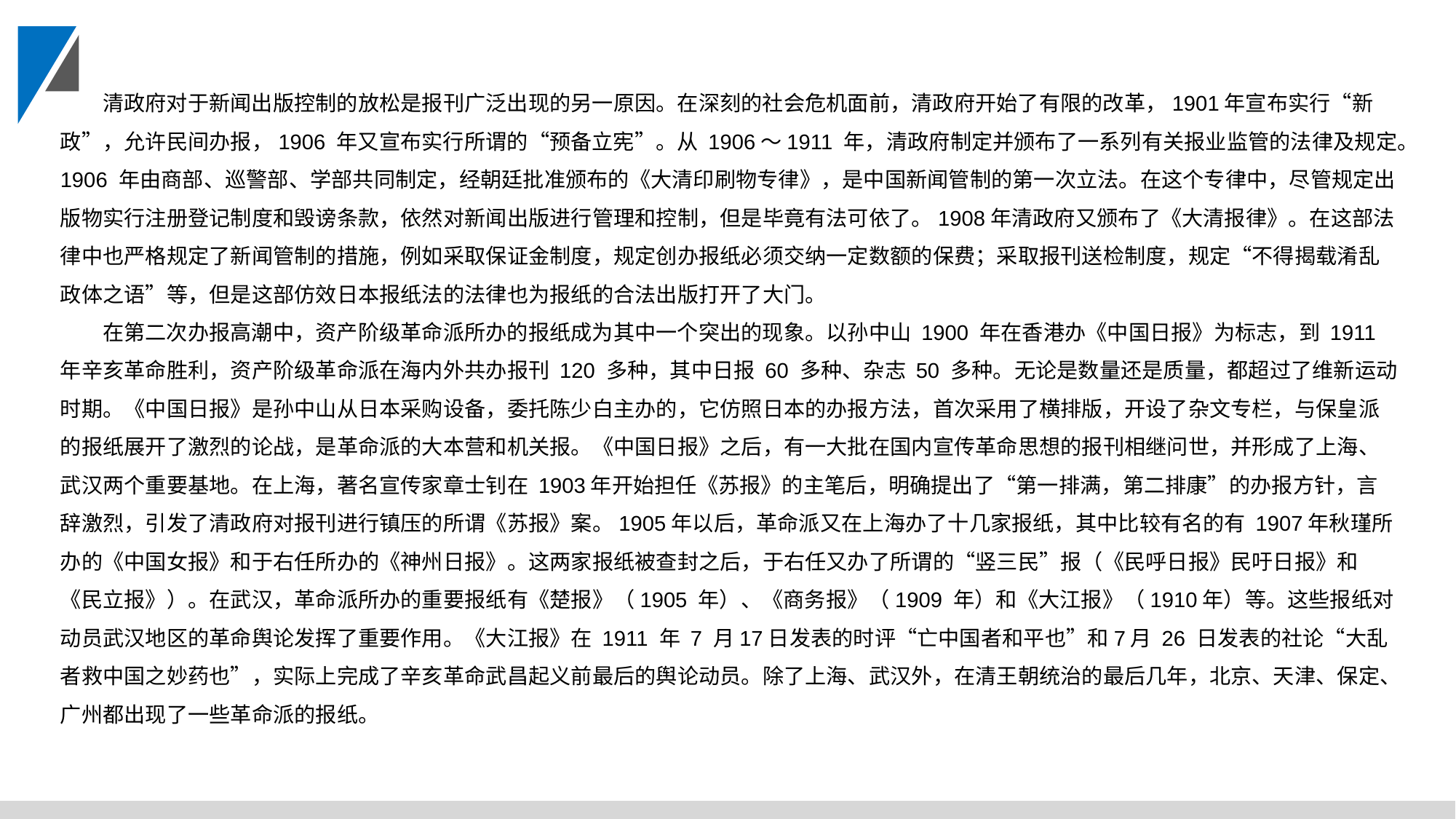

清政府对于新闻出版控制的放松是报刊广泛出现的另一原因。在深刻的社会危机面前，清政府开始了有限的改革，1901年宣布实行“新政”，允许民间办报，1906 年又宣布实行所谓的“预备立宪”。从 1906～1911 年，清政府制定并颁布了一系列有关报业监管的法律及规定。1906 年由商部、巡警部、学部共同制定，经朝廷批准颁布的《大清印刷物专律》，是中国新闻管制的第一次立法。在这个专律中，尽管规定出版物实行注册登记制度和毁谤条款，依然对新闻出版进行管理和控制，但是毕竟有法可依了。1908年清政府又颁布了《大清报律》。在这部法律中也严格规定了新闻管制的措施，例如采取保证金制度，规定创办报纸必须交纳一定数额的保费；采取报刊送检制度，规定“不得揭载淆乱政体之语”等，但是这部仿效日本报纸法的法律也为报纸的合法出版打开了大门。
在第二次办报高潮中，资产阶级革命派所办的报纸成为其中一个突出的现象。以孙中山 1900 年在香港办《中国日报》为标志，到 1911年辛亥革命胜利，资产阶级革命派在海内外共办报刊 120 多种，其中日报 60 多种、杂志 50 多种。无论是数量还是质量，都超过了维新运动时期。《中国日报》是孙中山从日本采购设备，委托陈少白主办的，它仿照日本的办报方法，首次采用了横排版，开设了杂文专栏，与保皇派的报纸展开了激烈的论战，是革命派的大本营和机关报。《中国日报》之后，有一大批在国内宣传革命思想的报刊相继问世，并形成了上海、武汉两个重要基地。在上海，著名宣传家章士钊在 1903年开始担任《苏报》的主笔后，明确提出了“第一排满，第二排康”的办报方针，言辞激烈，引发了清政府对报刊进行镇压的所谓《苏报》案。1905年以后，革命派又在上海办了十几家报纸，其中比较有名的有 1907年秋瑾所办的《中国女报》和于右任所办的《神州日报》。这两家报纸被查封之后，于右任又办了所谓的“竖三民”报（《民呼日报》民吁日报》和《民立报》）。在武汉，革命派所办的重要报纸有《楚报》（1905 年）、《商务报》（1909 年）和《大江报》（1910年）等。这些报纸对动员武汉地区的革命舆论发挥了重要作用。《大江报》在 1911 年 7 月17日发表的时评“亡中国者和平也”和7月 26 日发表的社论“大乱者救中国之妙药也”，实际上完成了辛亥革命武昌起义前最后的舆论动员。除了上海、武汉外，在清王朝统治的最后几年，北京、天津、保定、广州都出现了一些革命派的报纸。